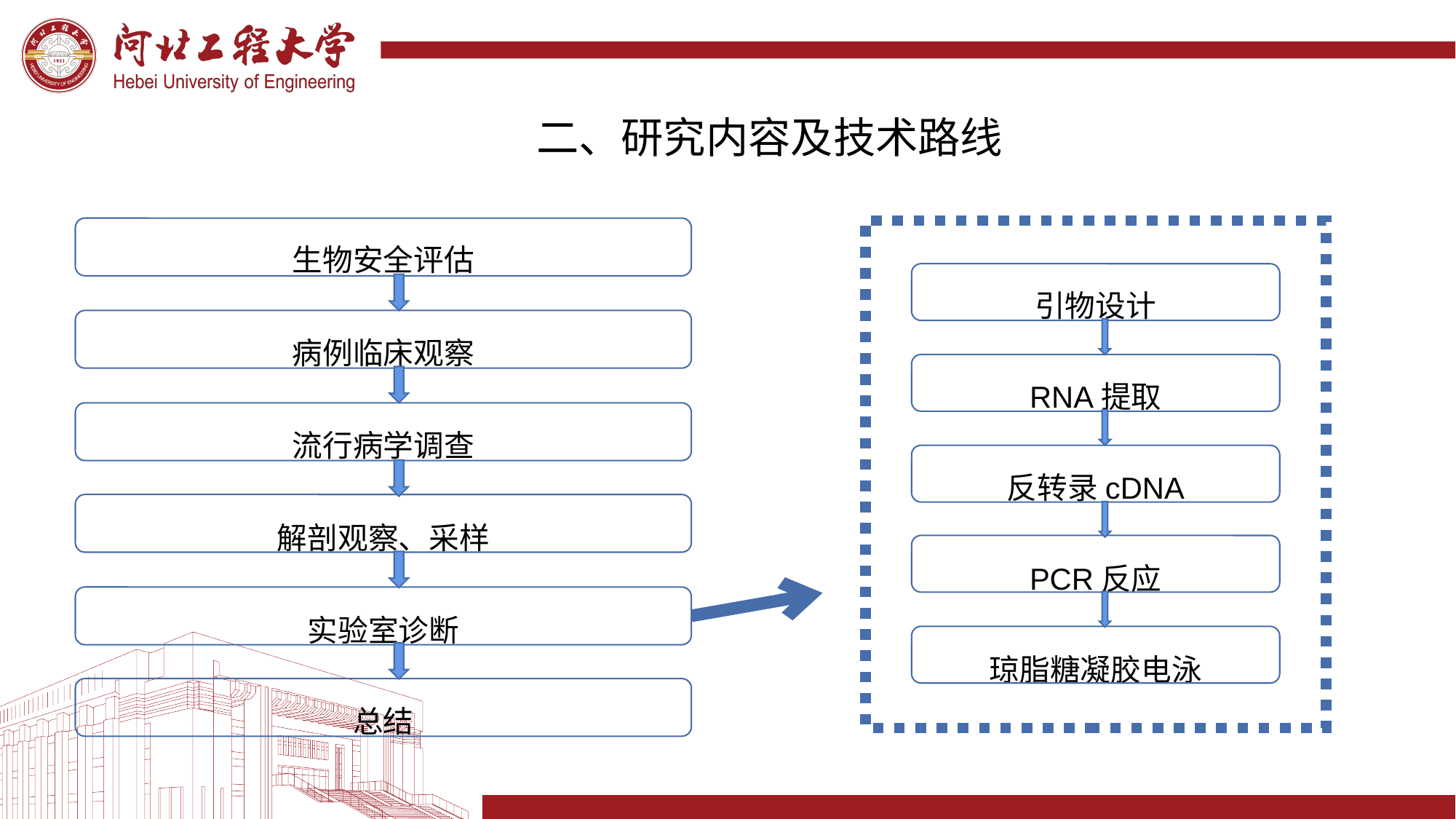

二、研究内容及技术路线
生物安全评估
基因引物设

病例临床观察

流行病学调查

解剖观察、采样

实验室诊断

总结

引物设计
基因引物设

RNA提取

反转录cDNA

PCR反应

琼脂糖凝胶电泳